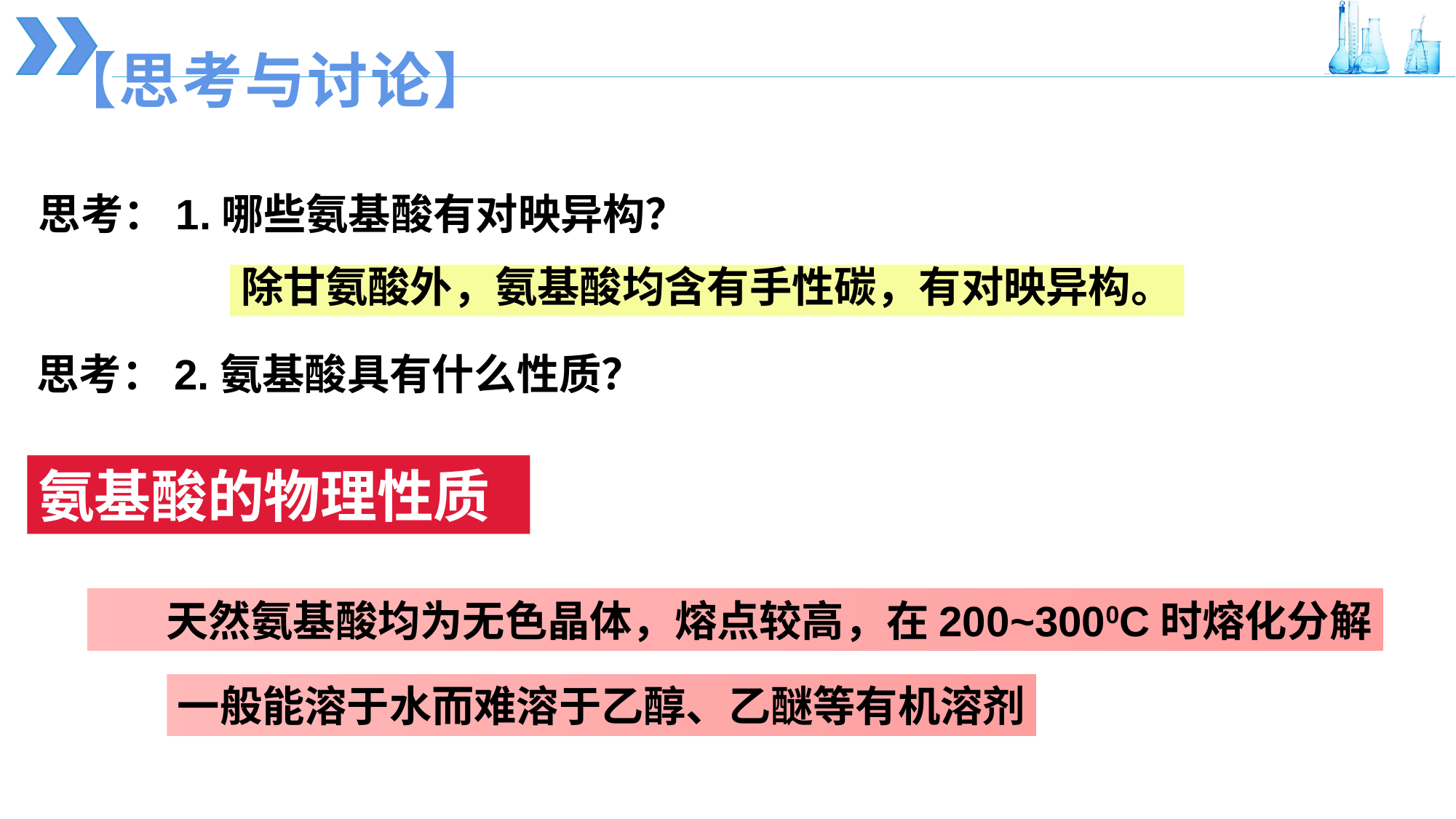

【思考与讨论】
思考：1.哪些氨基酸有对映异构？
除甘氨酸外，氨基酸均含有手性碳，有对映异构。
思考：2.氨基酸具有什么性质？
氨基酸的物理性质
      天然氨基酸均为无色晶体，熔点较高，在200~3000C时熔化分解
一般能溶于水而难溶于乙醇、乙醚等有机溶剂